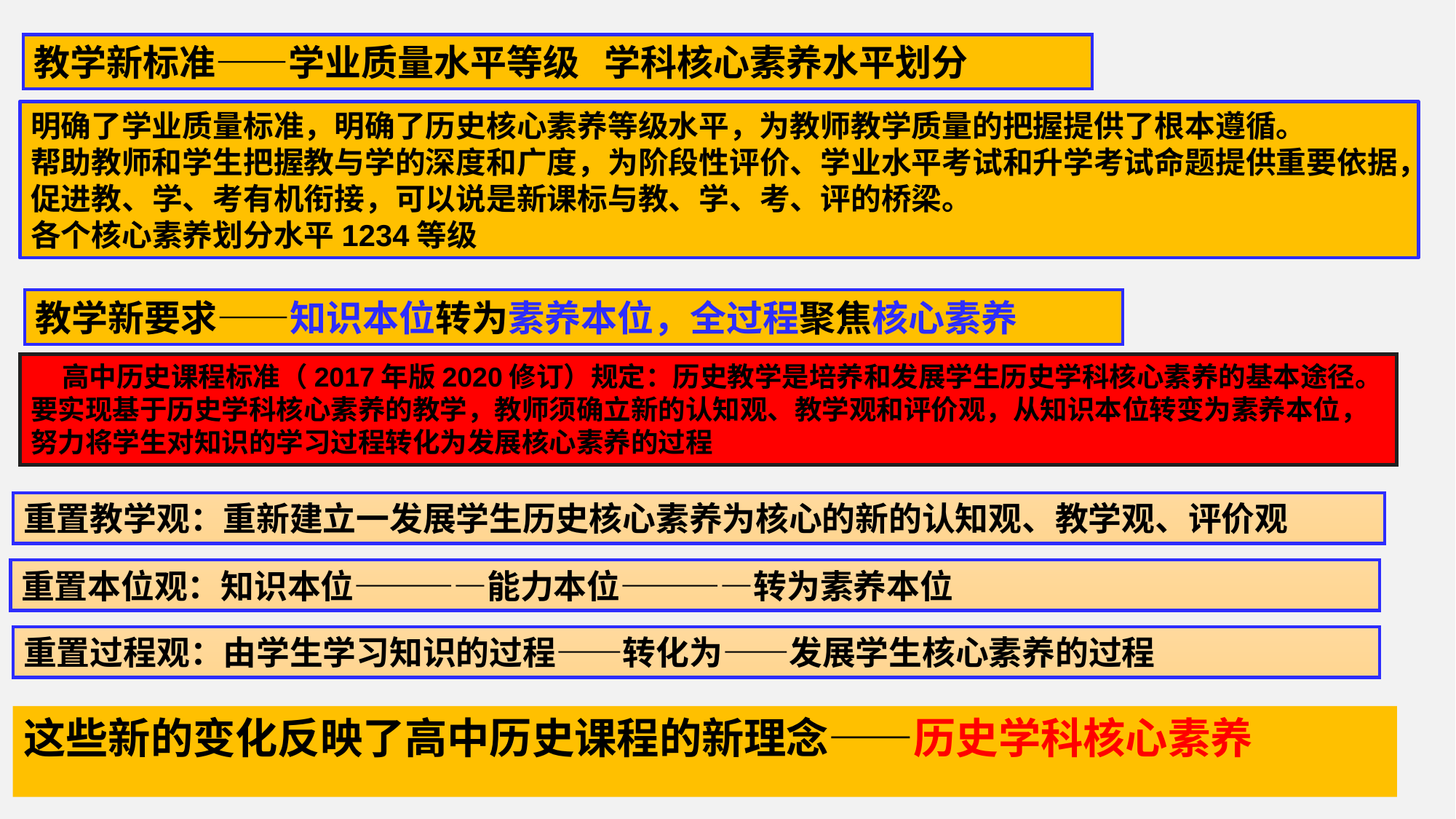

教学新标准——学业质量水平等级   学科核心素养水平划分
明确了学业质量标准，明确了历史核心素养等级水平，为教师教学质量的把握提供了根本遵循。
帮助教师和学生把握教与学的深度和广度，为阶段性评价、学业水平考试和升学考试命题提供重要依据，促进教、学、考有机衔接，可以说是新课标与教、学、考、评的桥梁。
各个核心素养划分水平1234等级
教学新要求——知识本位转为素养本位，全过程聚焦核心素养
    高中历史课程标准（2017年版2020修订）规定：历史教学是培养和发展学生历史学科核心素养的基本途径。要实现基于历史学科核心素养的教学，教师须确立新的认知观、教学观和评价观，从知识本位转变为素养本位，努力将学生对知识的学习过程转化为发展核心素养的过程
重置教学观：重新建立一发展学生历史核心素养为核心的新的认知观、教学观、评价观
重置本位观：知识本位————能力本位————转为素养本位
重置过程观：由学生学习知识的过程——转化为——发展学生核心素养的过程
这些新的变化反映了高中历史课程的新理念——历史学科核心素养